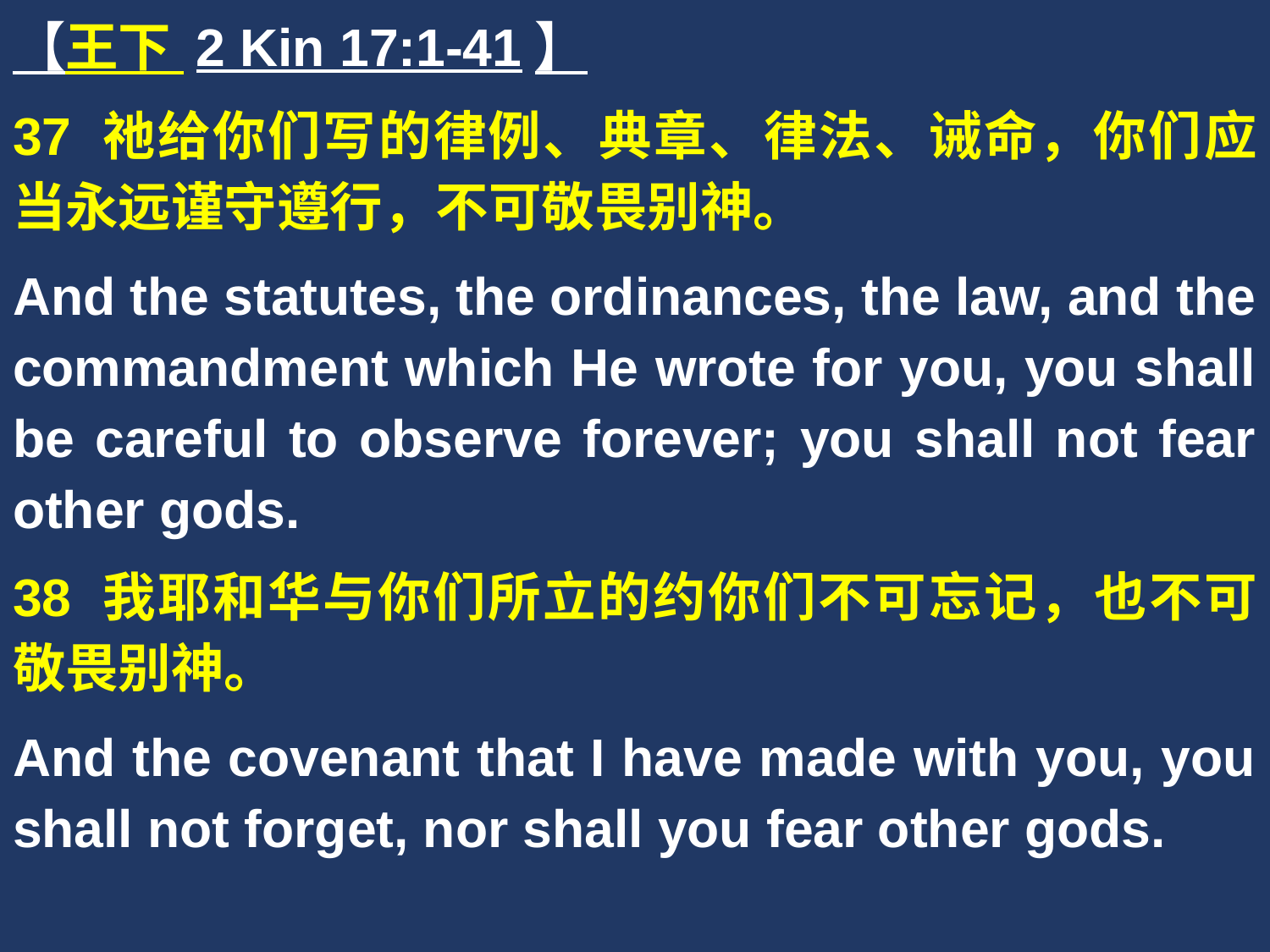

【王下 2 Kin 17:1-41】
37 祂给你们写的律例、典章、律法、诫命，你们应当永远谨守遵行，不可敬畏别神。
And the statutes, the ordinances, the law, and the commandment which He wrote for you, you shall be careful to observe forever; you shall not fear other gods.
38 我耶和华与你们所立的约你们不可忘记，也不可敬畏别神。
And the covenant that I have made with you, you shall not forget, nor shall you fear other gods.